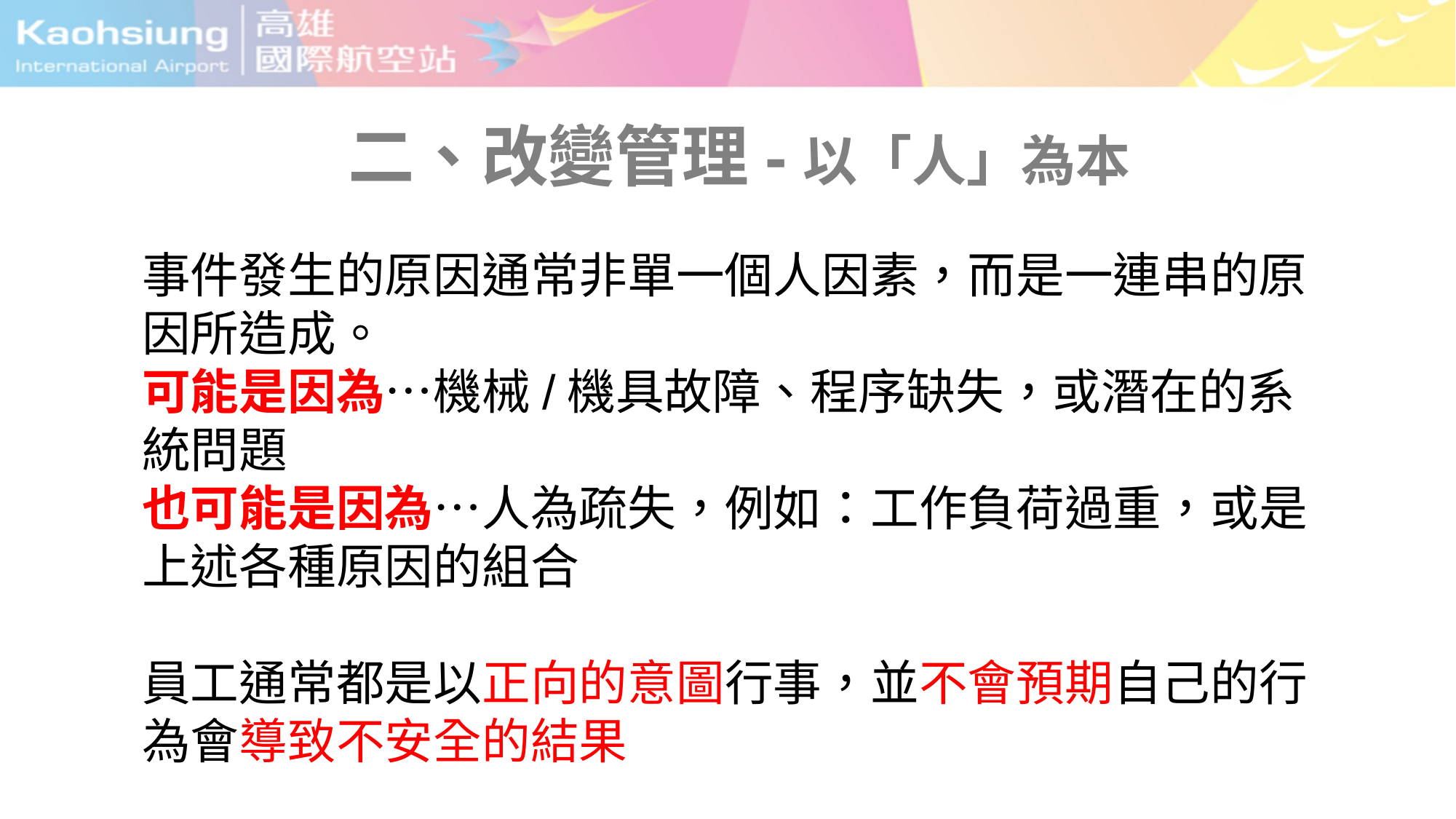

二、改變管理-以「人」為本
事件發生的原因通常非單一個人因素，而是一連串的原因所造成。
可能是因為…機械/機具故障、程序缺失，或潛在的系統問題
也可能是因為…人為疏失，例如：工作負荷過重，或是上述各種原因的組合

員工通常都是以正向的意圖行事，並不會預期自己的行為會導致不安全的結果